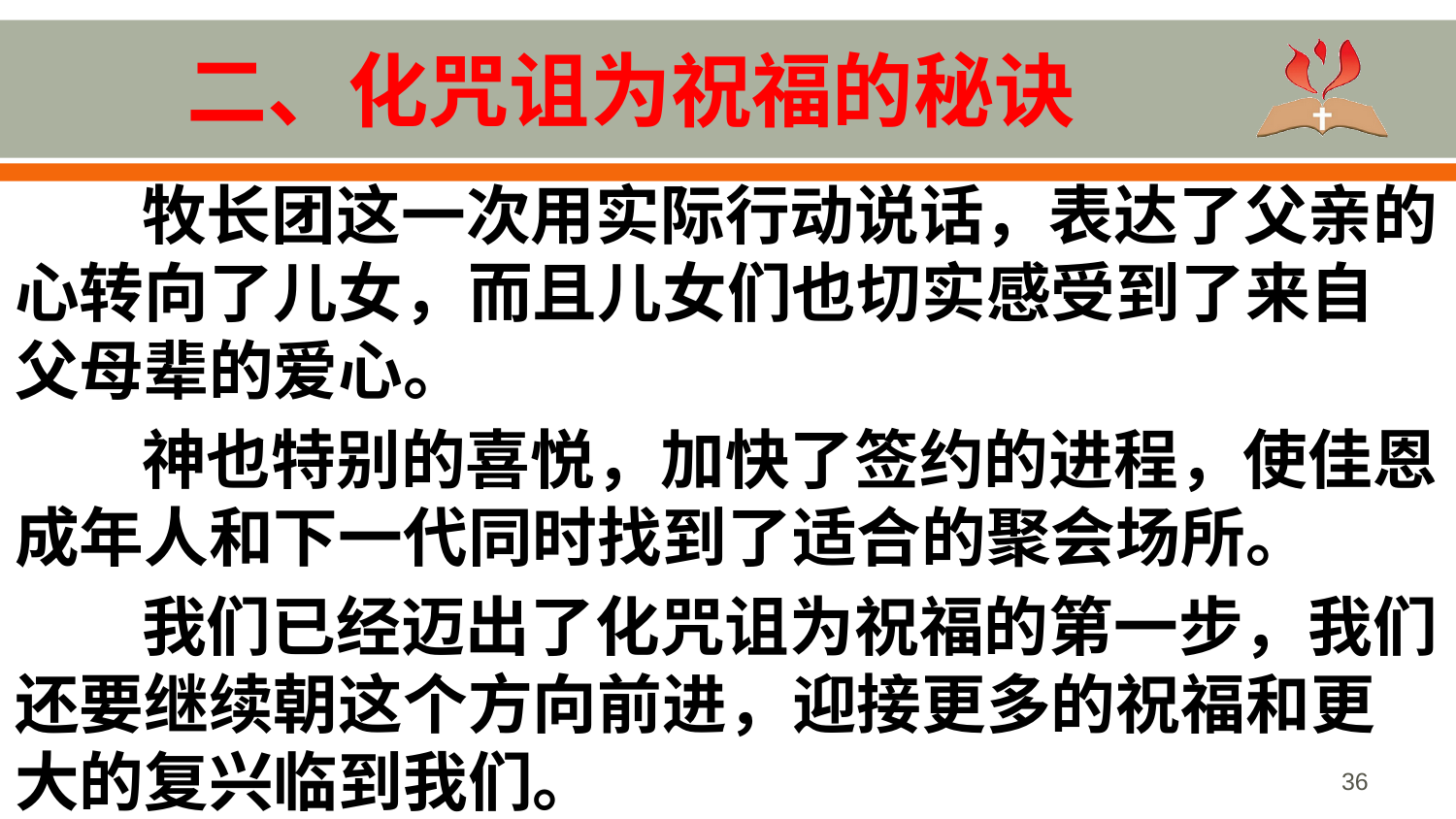

# 二、化咒诅为祝福的秘诀
牧长团这一次用实际行动说话，表达了父亲的心转向了儿女，而且儿女们也切实感受到了来自父母辈的爱心。
神也特别的喜悦，加快了签约的进程，使佳恩成年人和下一代同时找到了适合的聚会场所。
我们已经迈出了化咒诅为祝福的第一步，我们还要继续朝这个方向前进，迎接更多的祝福和更大的复兴临到我们。

36